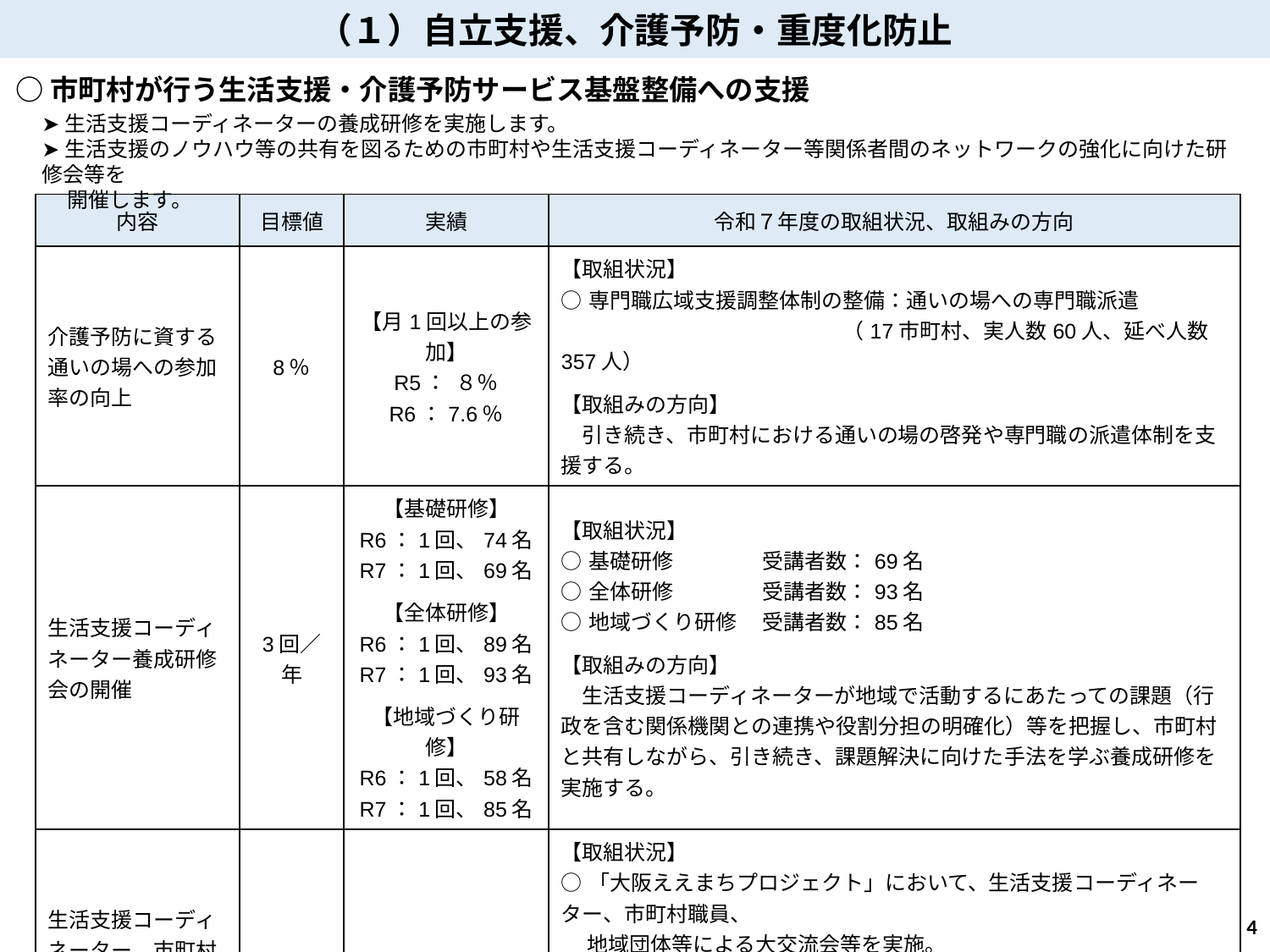

（１）自立支援、介護予防・重度化防止
○市町村が行う生活支援・介護予防サービス基盤整備への支援
➤生活支援コーディネーターの養成研修を実施します。
➤生活支援のノウハウ等の共有を図るための市町村や生活支援コーディネーター等関係者間のネットワークの強化に向けた研修会等を
　 開催します。
| 内容 | 目標値 | 実績 | 令和７年度の取組状況、取組みの方向 |
| --- | --- | --- | --- |
| 介護予防に資する通いの場への参加率の向上 | 8％ | 【月1回以上の参加】 R5： ８％ R6：7.6％ | 【取組状況】 ○専門職広域支援調整体制の整備：通いの場への専門職派遣 　　　　　　　　　　 （17市町村、実人数60人、延べ人数357人） 【取組みの方向】 　引き続き、市町村における通いの場の啓発や専門職の派遣体制を支援する。 |
| 生活支援コーディネーター養成研修会の開催 | 3回／年 | 【基礎研修】 R6：1回、74名 R7：1回、69名 【全体研修】 R6：1回、89名 R7：1回、93名 【地域づくり研修】 R6：1回、58名 R7：1回、85名 | 【取組状況】 ○基礎研修　 　　　受講者数：69名 ○全体研修　　　　 受講者数：93名 ○地域づくり研修　 受講者数：85名 【取組みの方向】 　生活支援コーディネーターが地域で活動するにあたっての課題（行政を含む関係機関との連携や役割分担の明確化）等を把握し、市町村と共有しながら、引き続き、課題解決に向けた手法を学ぶ養成研修を実施する。 |
| 生活支援コーディネーター、市町村職員、地域団体等による大交流会の開催 | 1回／年 | R6：1回 R7：1回 | 【取組状況】 ○「大阪ええまちプロジェクト」において、生活支援コーディネーター、市町村職員、 　 地域団体等による大交流会等を実施。 　 ・大交流会：令和8年2月21日 【取組みの方向】 　大阪ええまちプロジェクトにおいて、インフォーマルサービスを含む、支援ニーズに対応した社会資源の創出等について先進的取組事例等の情報提供を行う。 |
4